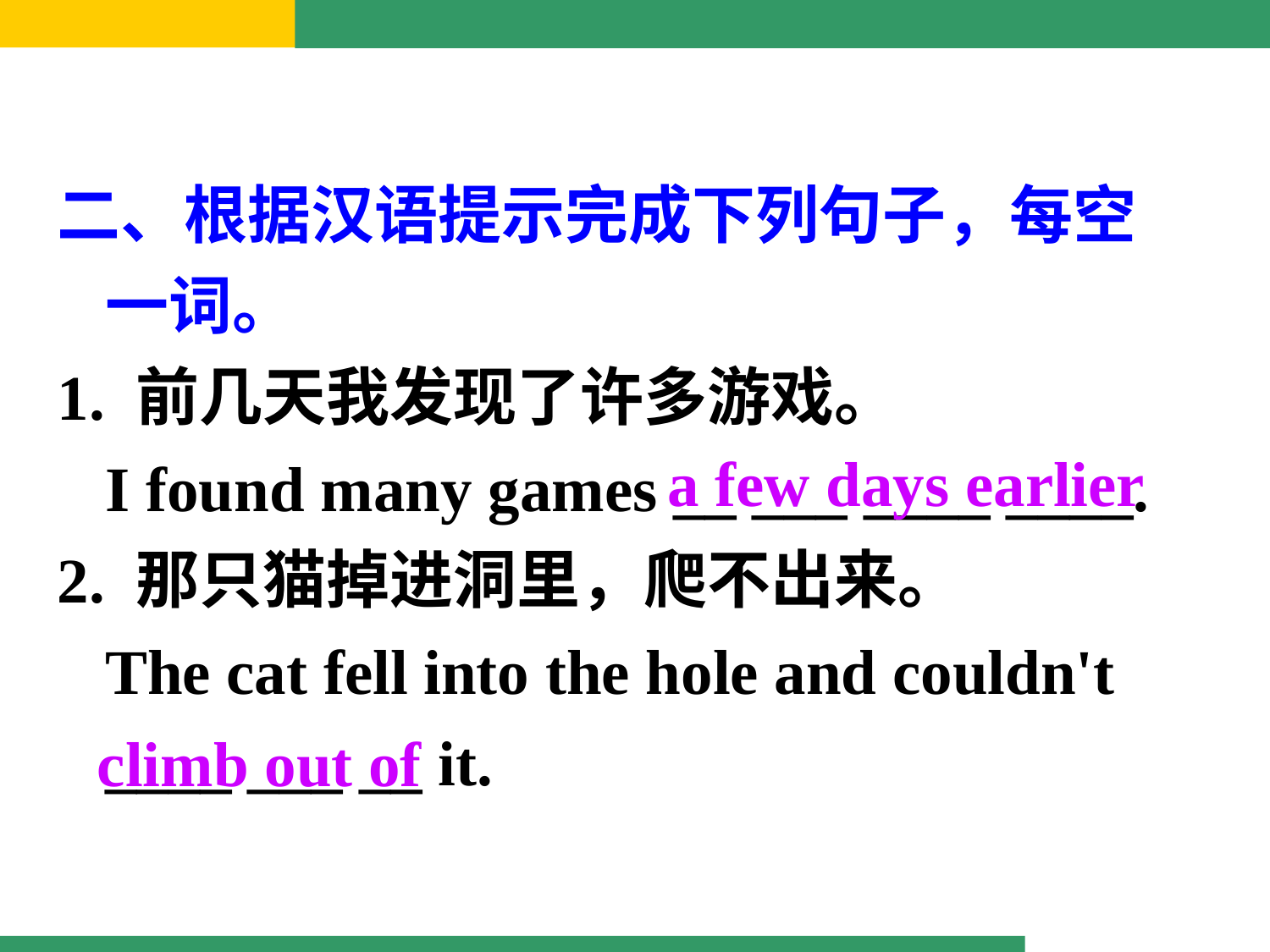

二、根据汉语提示完成下列句子，每空一词。
1. 前几天我发现了许多游戏。
   I found many games __ ___ ____ ____.
2. 那只猫掉进洞里，爬不出来。
   The cat fell into the hole and couldn't ____ ___ __ it.
a few days earlier
climb out of